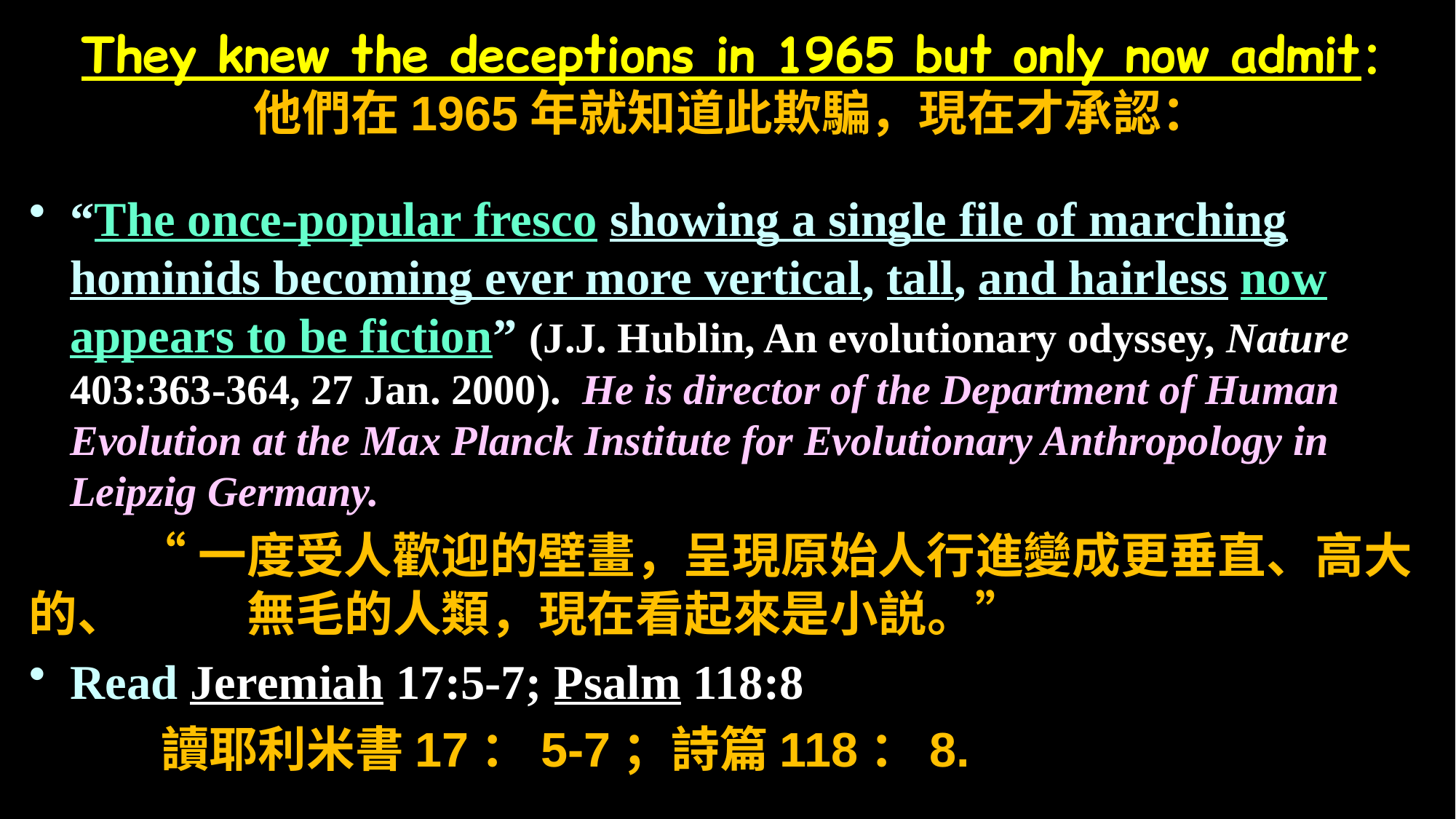

# They knew the deceptions in 1965 but only now admit: 他們在1965年就知道此欺騙，現在才承認：
“The once-popular fresco showing a single file of marching hominids becoming ever more vertical, tall, and hairless now appears to be fiction” (J.J. Hublin, An evolutionary odyssey, Nature 403:363-364, 27 Jan. 2000).  He is director of the Department of Human Evolution at the Max Planck Institute for Evolutionary Anthropology in Leipzig Germany.
 	“一度受人歡迎的壁畫，呈現原始人行進變成更垂直、高大的、		無毛的人類，現在看起來是小説。”
Read Jeremiah 17:5-7; Psalm 118:8
	 讀耶利米書17：5-7；詩篇118：8.